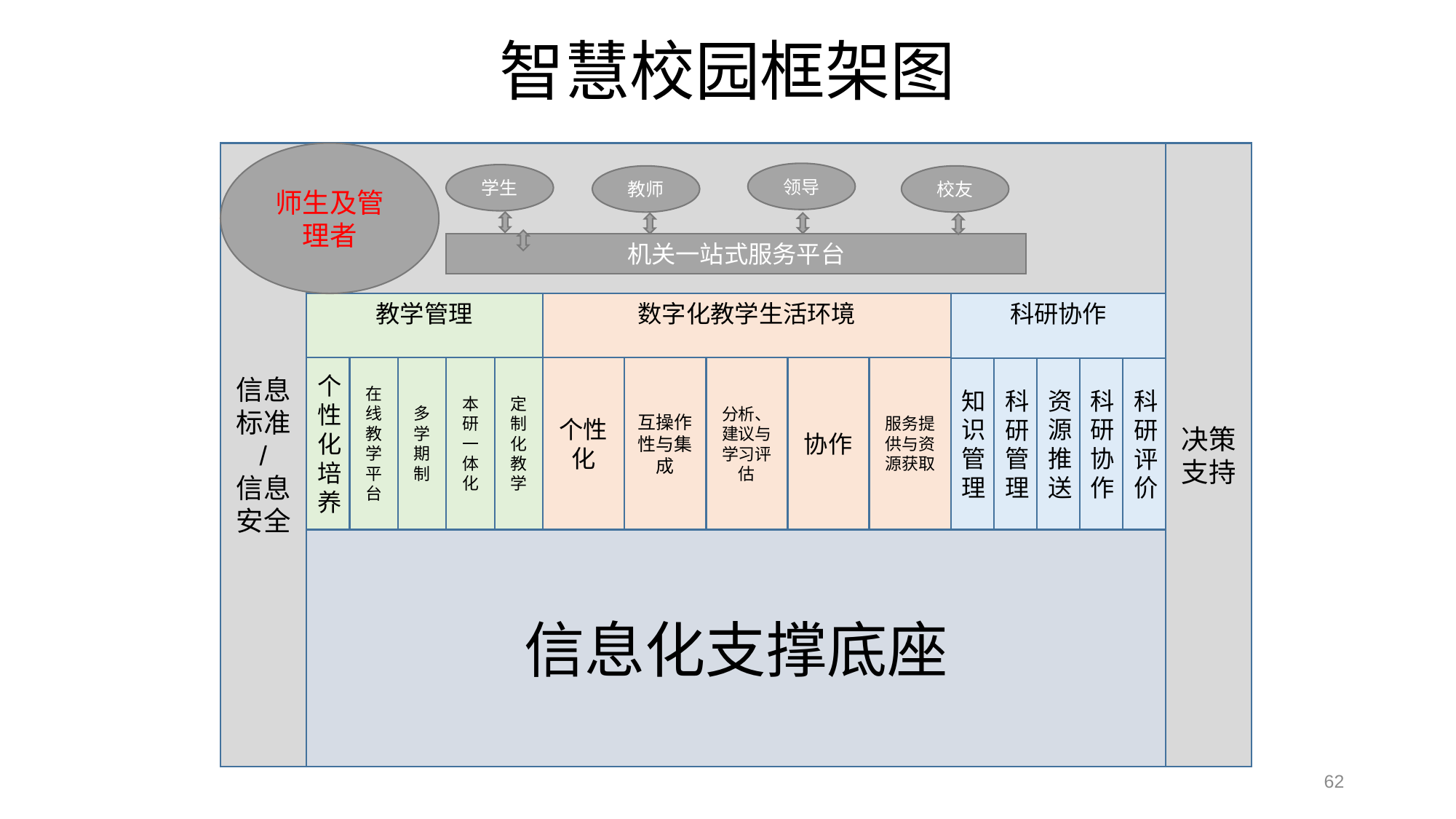

智慧校园框架图

信息标准
/
信息安全
师生及管理者
管理服务
决策支持
领导
学生
教师
校友

机关一站式服务平台
数字化教学生活环境
科研协作
教学管理
多学期制
本研一体化
定制化教学
在线教学平台
个性化培养
服务提供与资源获取
个性化
互操作性与集成
分析、建议与学习评估
协作
知识管理
资源推送
科研协作
科研管理
科研评价
数据管理
信息化支撑底座
运营监管
政策与流程
数据管理
认证标准
隐私、安全管理
基础设施
网络
数据中心
硬件资源
软件资源
62